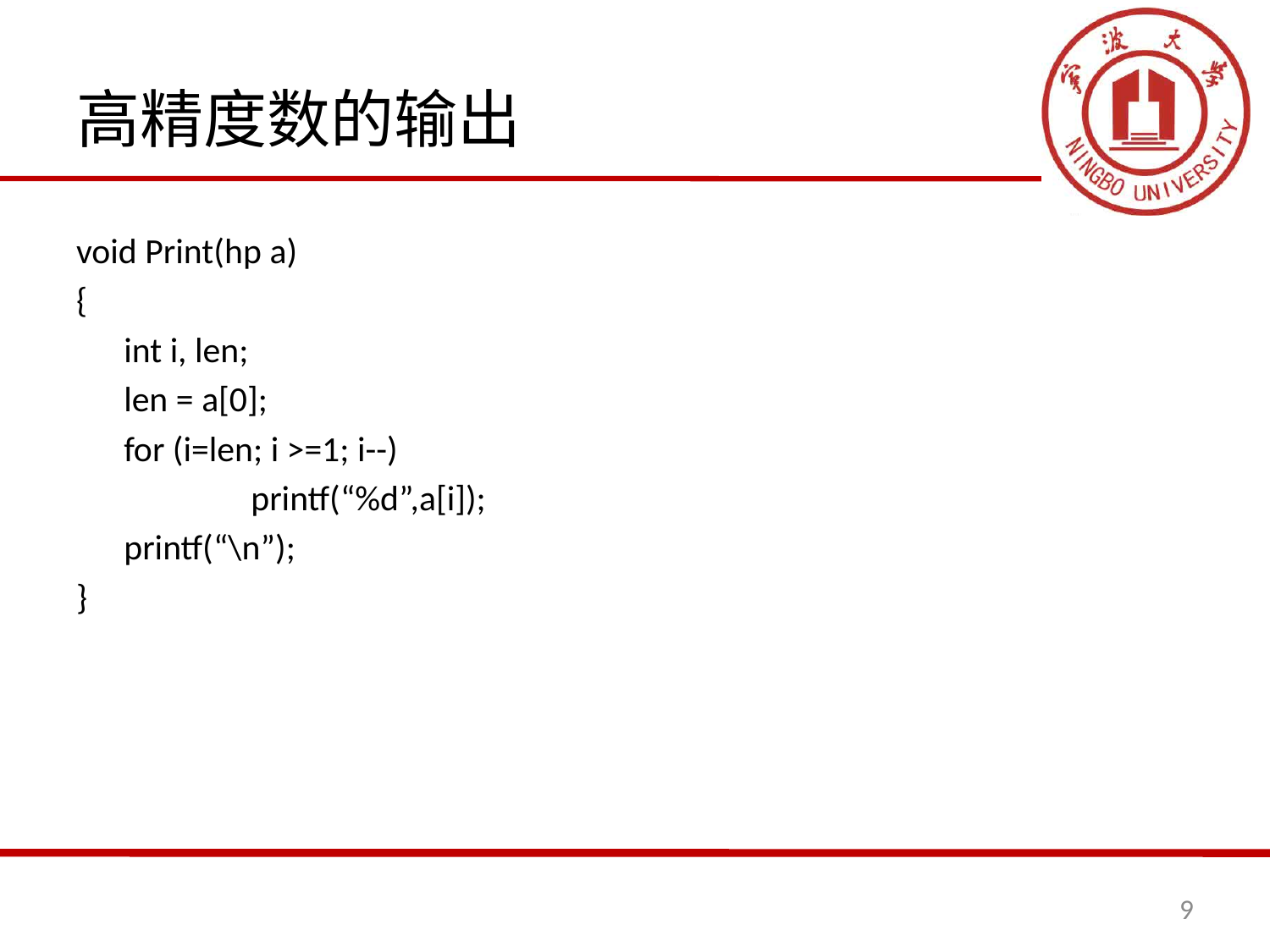

# 高精度数的输出
void Print(hp a)
{
	int i, len;
	len = a[0];
	for (i=len; i >=1; i--)
		printf(“%d”,a[i]);
	printf(“\n”);
}
9